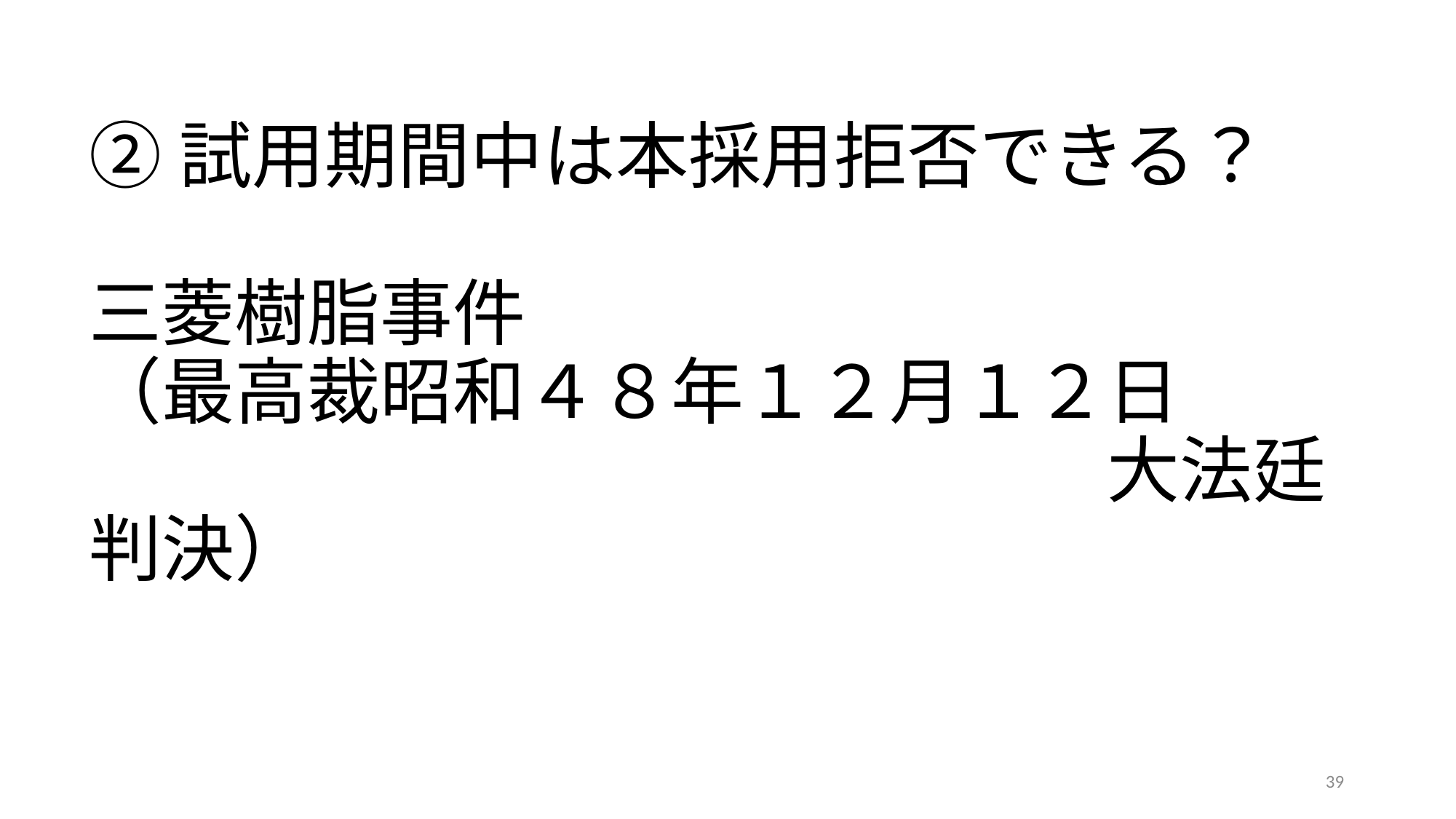

# ②試用期間中は本採用拒否できる？ 三菱樹脂事件 （最高裁昭和４８年１２月１２日 　　　　　　　　　　　　　　大法廷判決）

39